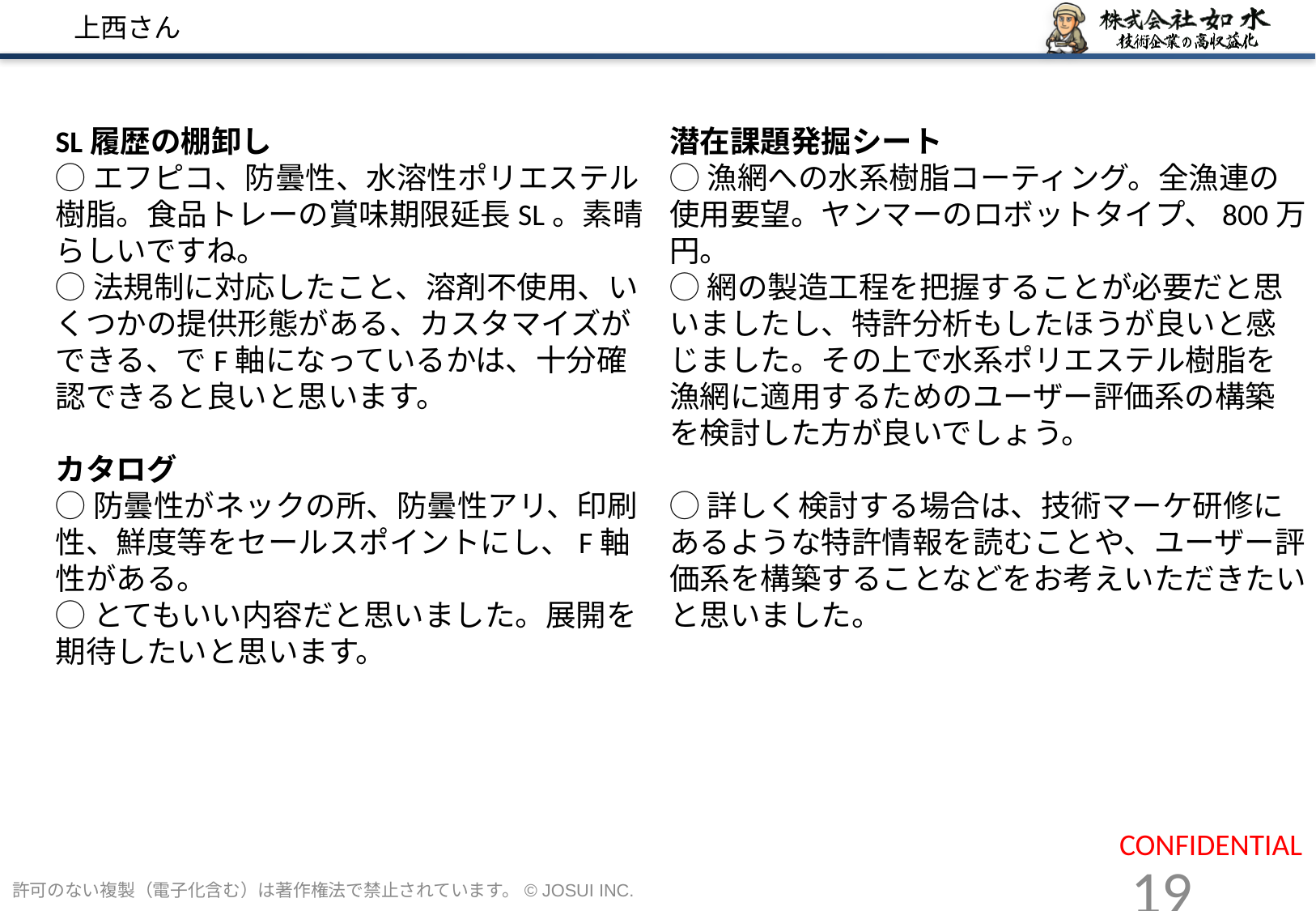

# 上西さん
SL履歴の棚卸し
◯エフピコ、防曇性、水溶性ポリエステル樹脂。食品トレーの賞味期限延長SL。素晴らしいですね。
◯法規制に対応したこと、溶剤不使用、いくつかの提供形態がある、カスタマイズができる、でF軸になっているかは、十分確認できると良いと思います。

カタログ
◯防曇性がネックの所、防曇性アリ、印刷性、鮮度等をセールスポイントにし、F軸性がある。
◯とてもいい内容だと思いました。展開を期待したいと思います。

潜在課題発掘シート
◯漁網への水系樹脂コーティング。全漁連の使用要望。ヤンマーのロボットタイプ、800万円。
◯網の製造工程を把握することが必要だと思いましたし、特許分析もしたほうが良いと感じました。その上で水系ポリエステル樹脂を漁網に適用するためのユーザー評価系の構築を検討した方が良いでしょう。

◯詳しく検討する場合は、技術マーケ研修にあるような特許情報を読むことや、ユーザー評価系を構築することなどをお考えいただきたいと思いました。
許可のない複製（電子化含む）は著作権法で禁止されています。© JOSUI INC.
19